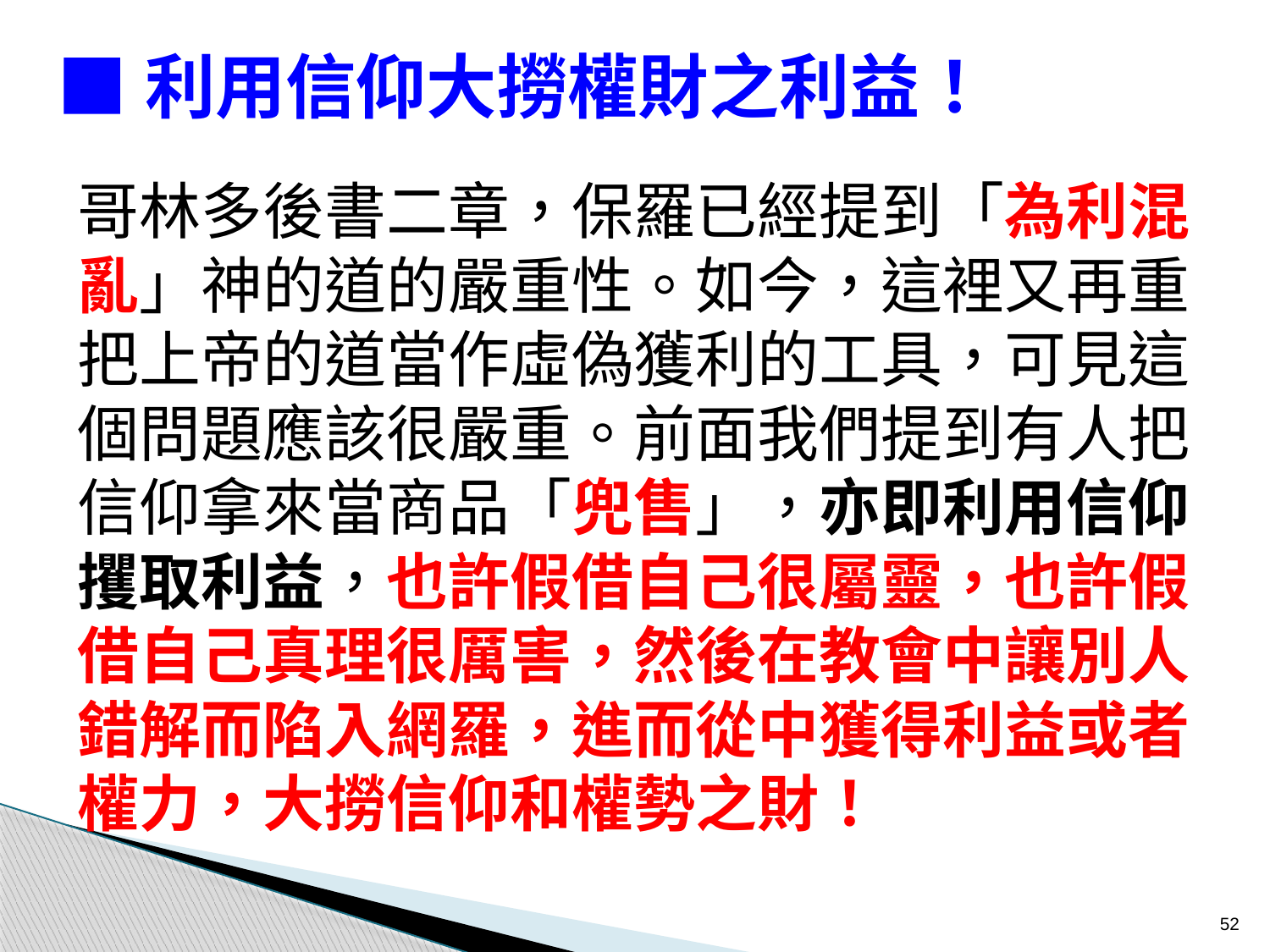

■利用信仰大撈權財之利益！
哥林多後書二章，保羅已經提到「為利混亂」神的道的嚴重性。如今，這裡又再重把上帝的道當作虛偽獲利的工具，可見這個問題應該很嚴重。前面我們提到有人把信仰拿來當商品「兜售」，亦即利用信仰攫取利益，也許假借自己很屬靈，也許假借自己真理很厲害，然後在教會中讓別人錯解而陷入網羅，進而從中獲得利益或者權力，大撈信仰和權勢之財！
52